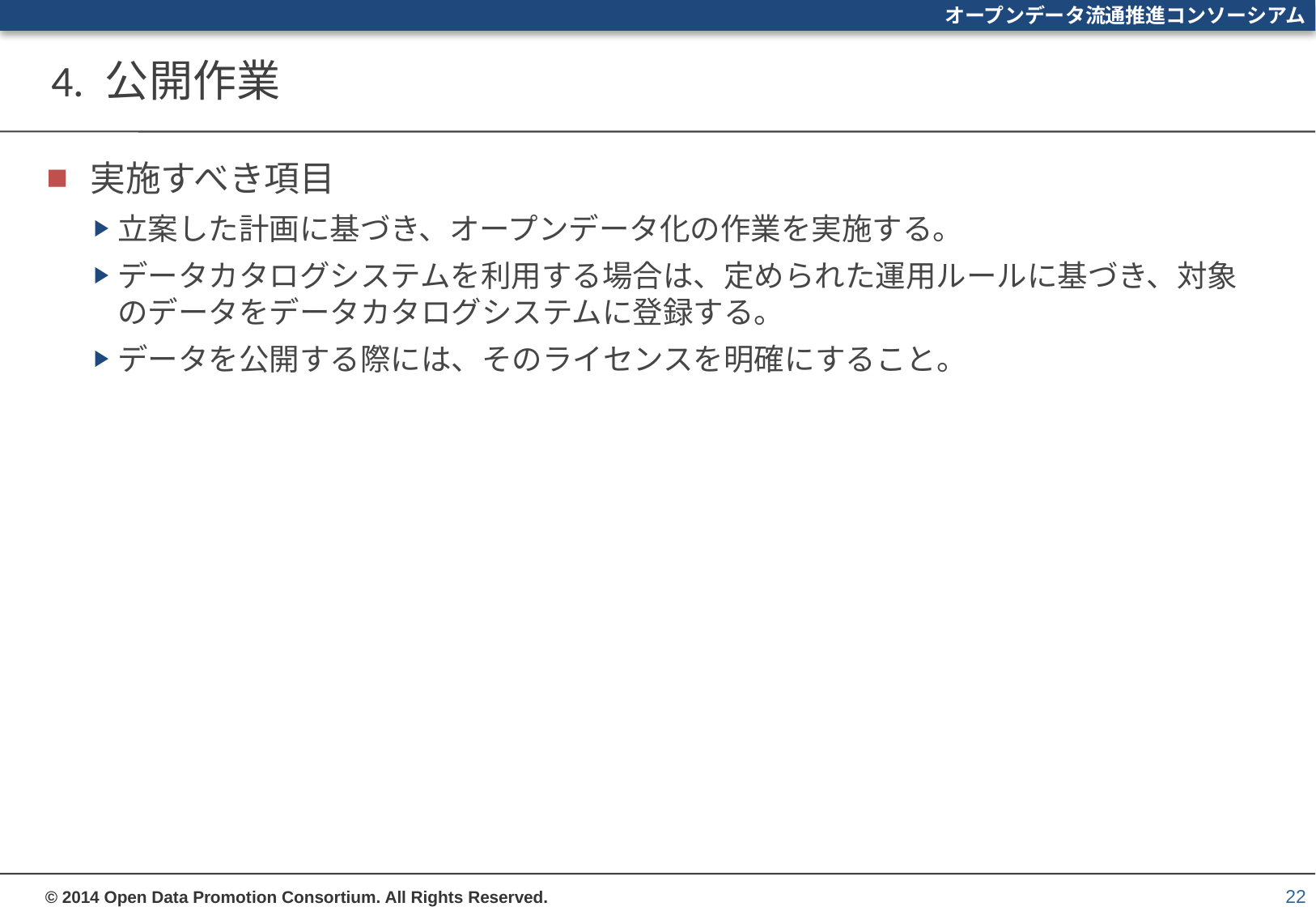

# 4. 公開作業
実施すべき項目
立案した計画に基づき、オープンデータ化の作業を実施する。
データカタログシステムを利用する場合は、定められた運用ルールに基づき、対象のデータをデータカタログシステムに登録する。
データを公開する際には、そのライセンスを明確にすること。
22